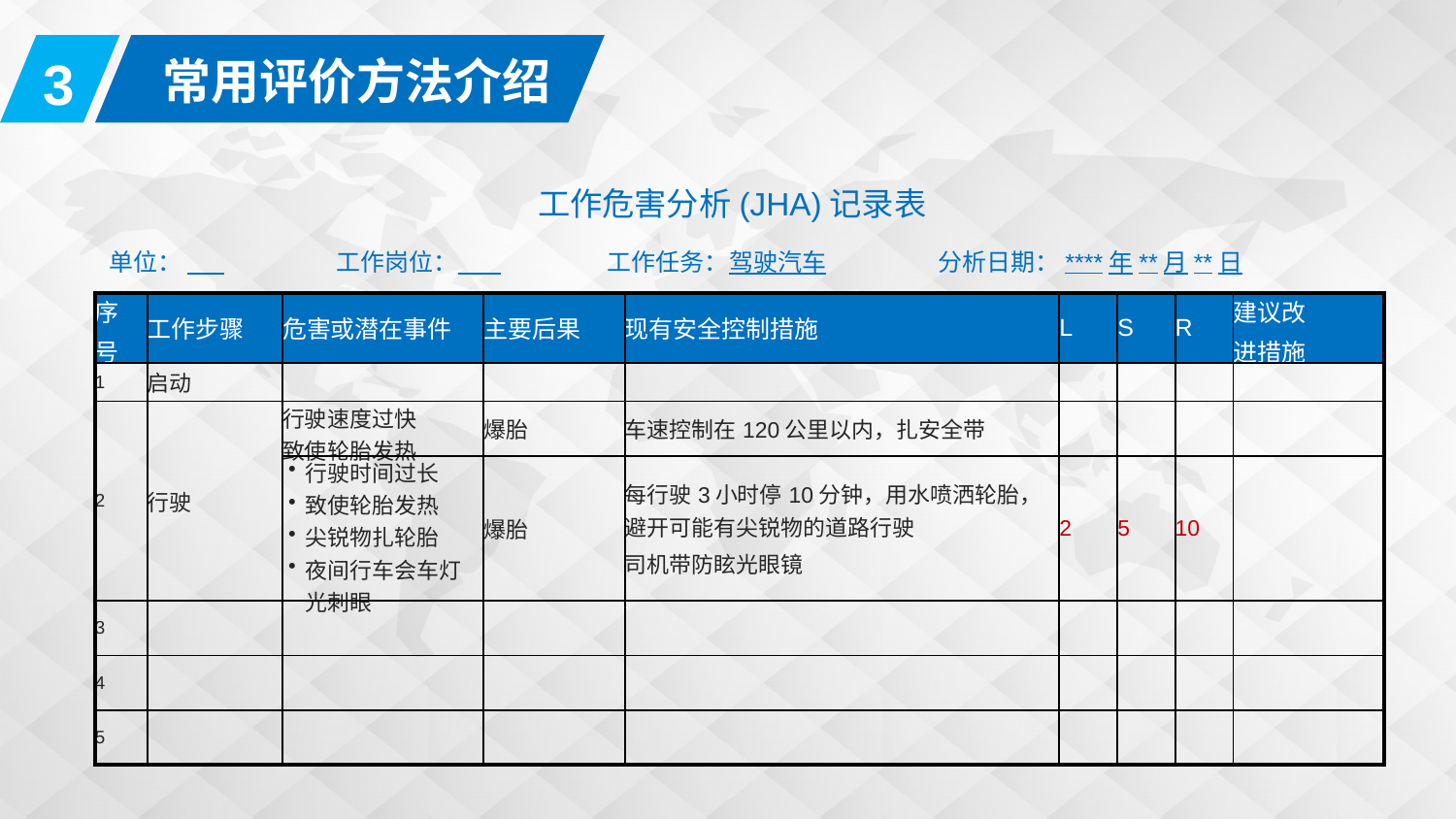

3
常用评价方法介绍
 工作危害分析(JHA)记录表
单位：                             工作岗位：                            工作任务：驾驶汽车                     分析日期：****年**月**日
| 序 号 | 工作步骤 | 危害或潜在事件 | 主要后果 | 现有安全控制措施 | L | S | R | 建议改 进措施 |
| --- | --- | --- | --- | --- | --- | --- | --- | --- |
| 1 | 启动 |  |  |  |  |  |  |  |
| 2 | 行驶 | 行驶速度过快 致使轮胎发热 | 爆胎 | 车速控制在120公里以内，扎安全带 |  |  |  |  |
|  |  | 行驶时间过长 致使轮胎发热 尖锐物扎轮胎 夜间行车会车灯光刺眼 | 爆胎 | 每行驶3小时停10分钟，用水喷洒轮胎，避开可能有尖锐物的道路行驶 司机带防眩光眼镜 | 2 | 5 | 10 |  |
| 3 |  |  |  |  |  |  |  |  |
| 4 |  |  |  |  |  |  |  |  |
| 5 |  |  |  |  |  |  |  |  |